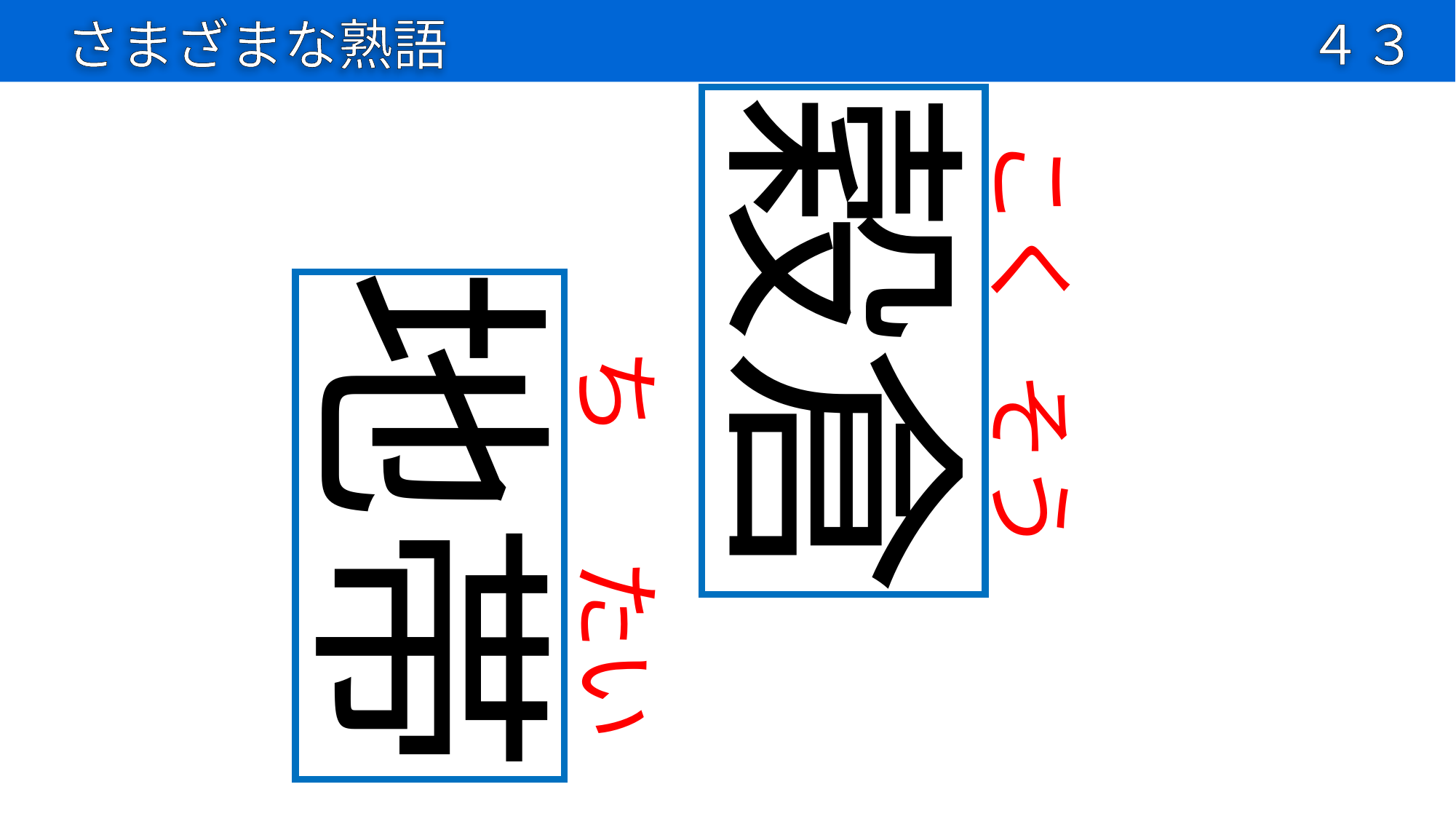

さまざまな熟語
４３
穀倉

こく
地帯

ち
そう
たい